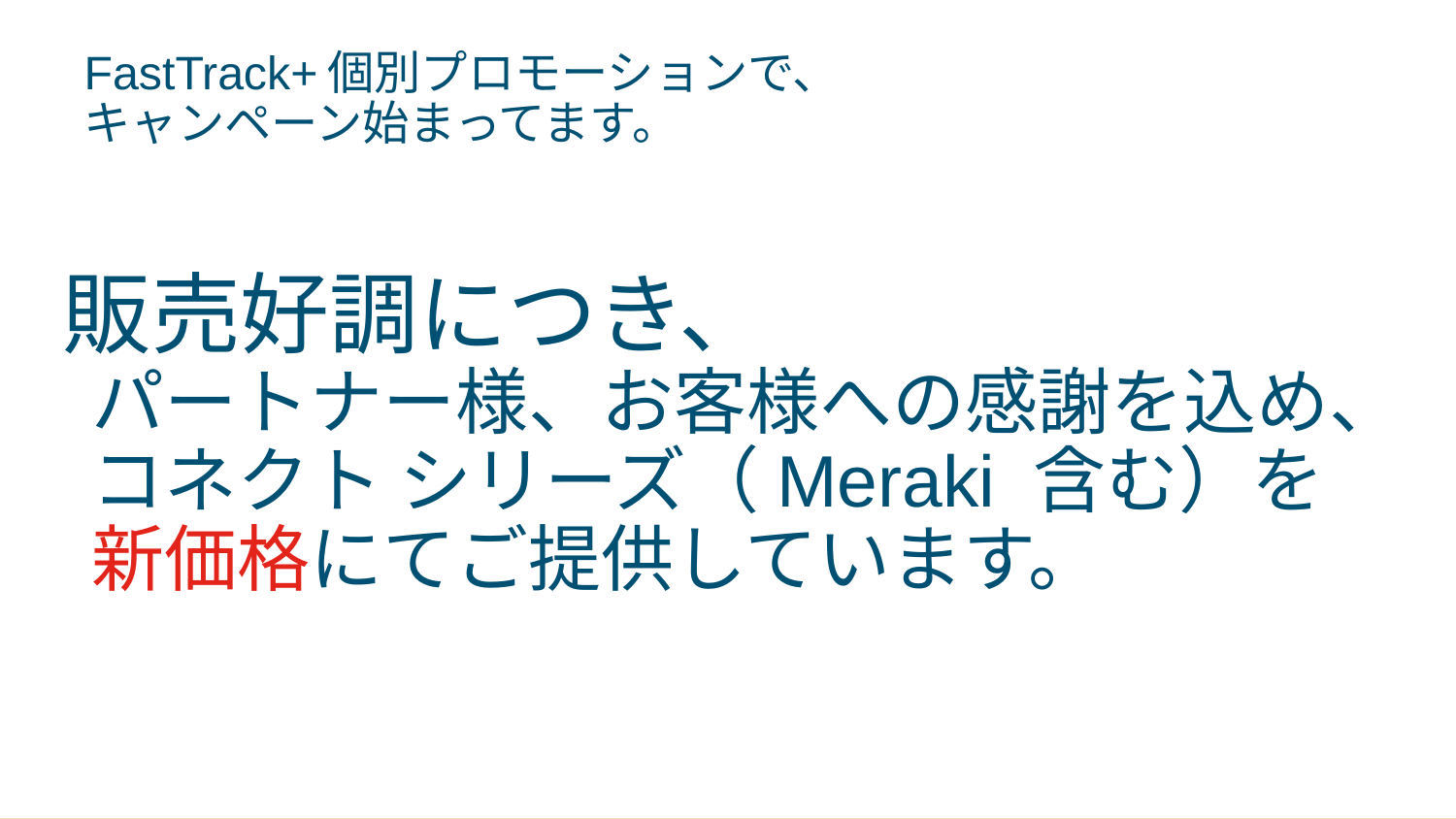

FastTrack+個別プロモーションで、
キャンペーン始まってます。
# 販売好調につき、 パートナー様、お客様への感謝を込め、コネクト シリーズ（Meraki 含む）を 新価格にてご提供しています。